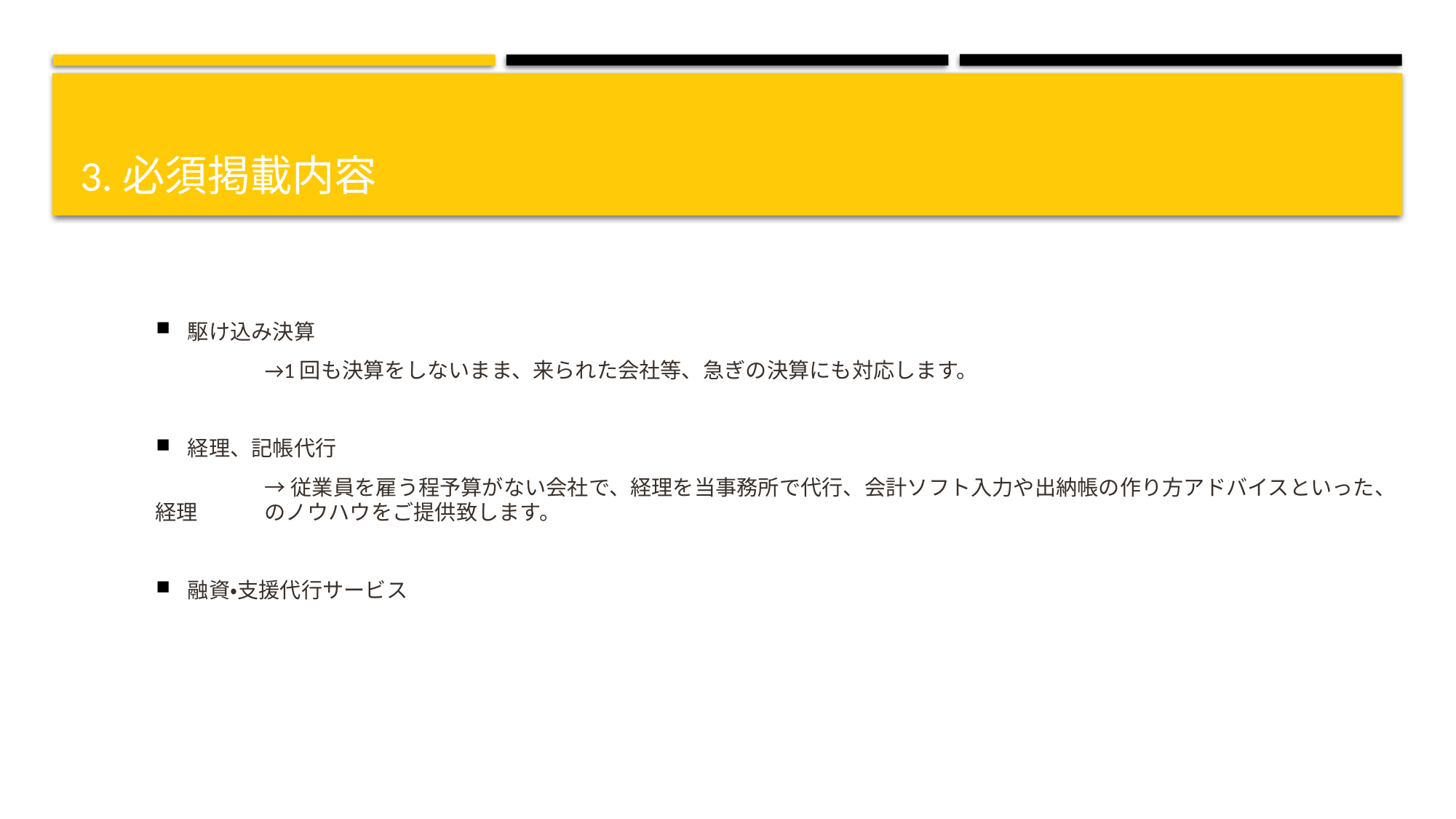

# 3.必須掲載内容

駆け込み決算
	→1回も決算をしないまま、来られた会社等、急ぎの決算にも対応します。

経理、記帳代行
	→従業員を雇う程予算がない会社で、経理を当事務所で代行、会計ソフト入力や出納帳の作り方アドバイスといった、経理	のノウハウをご提供致します。

融資・支援代行サービス